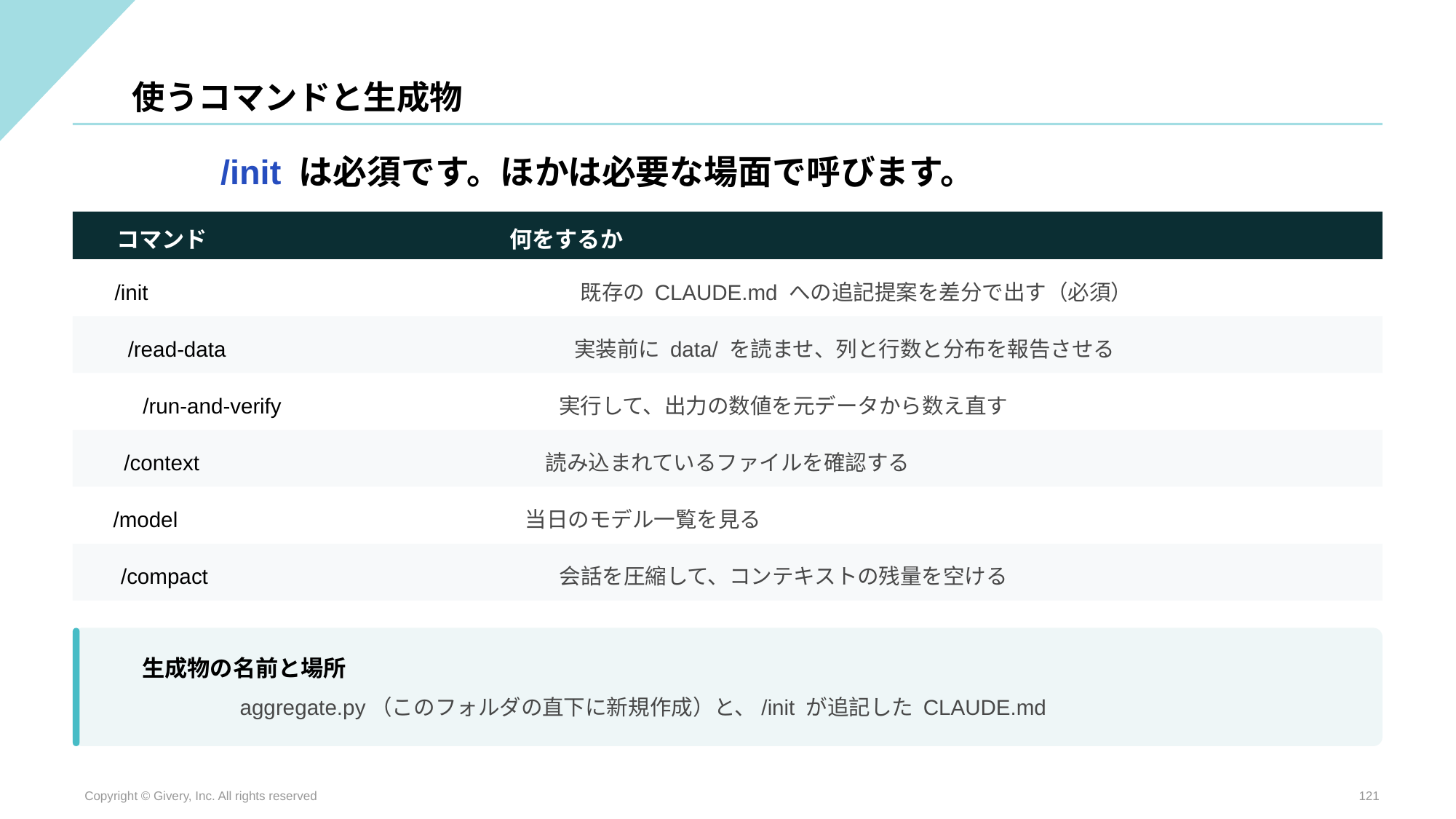

使うコマンドと生成物

/init は必須です。ほかは必要な場面で呼びます。

コマンド
何をするか

/init
既存の CLAUDE.md への追記提案を差分で出す（必須）

/read-data
実装前に data/ を読ませ、列と行数と分布を報告させる

/run-and-verify
実行して、出力の数値を元データから数え直す

/context
読み込まれているファイルを確認する

/model
当日のモデル一覧を見る

/compact
会話を圧縮して、コンテキストの残量を空ける

生成物の名前と場所
aggregate.py（このフォルダの直下に新規作成）と、/init が追記した CLAUDE.md
Copyright © Givery, Inc. All rights reserved
121